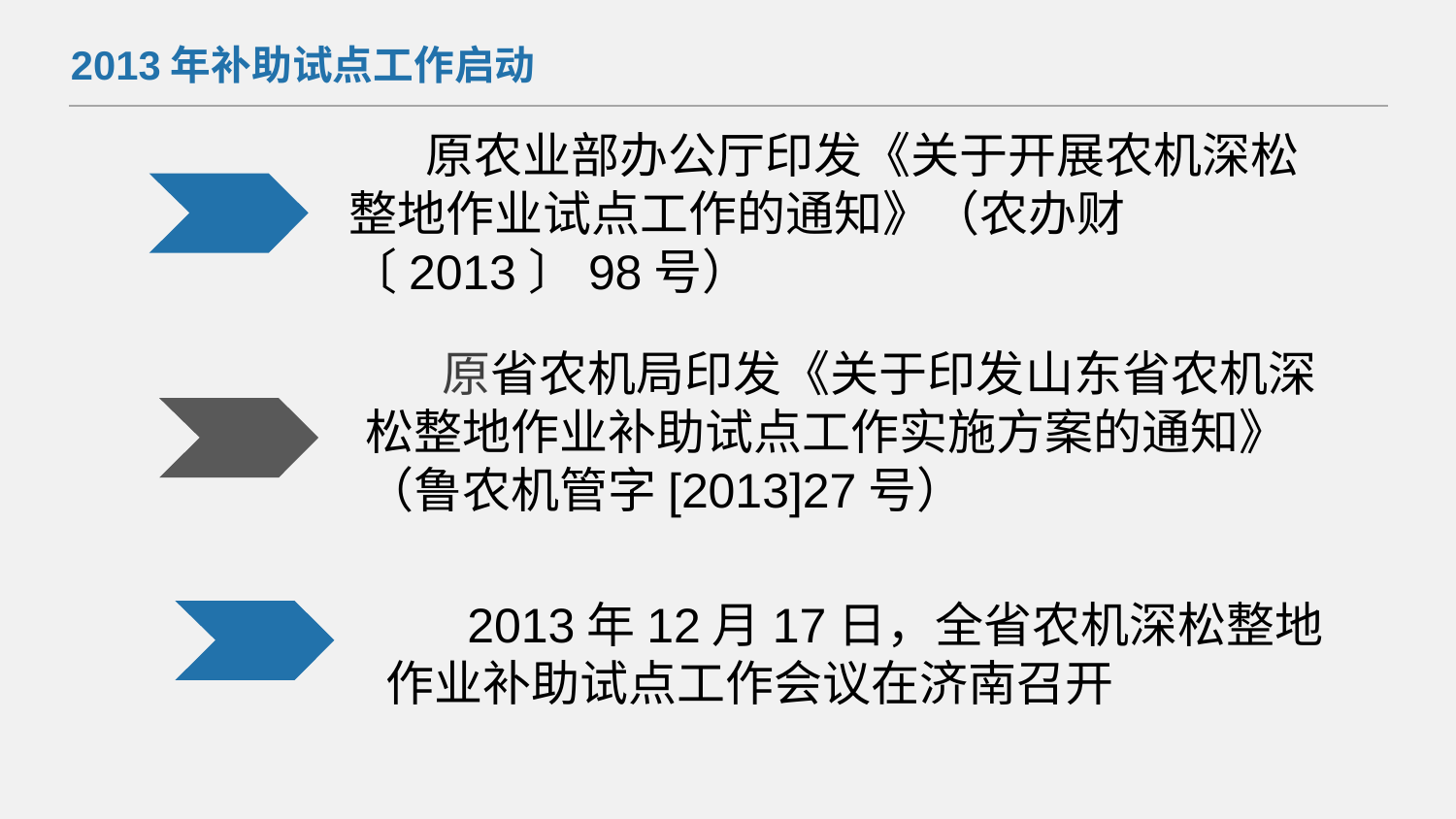

2013年补助试点工作启动
      原农业部办公厅印发《关于开展农机深松整地作业试点工作的通知》（农办财〔2013〕98号）

      原省农机局印发《关于印发山东省农机深松整地作业补助试点工作实施方案的通知》（鲁农机管字[2013]27号）

      2013年12月17日，全省农机深松整地作业补助试点工作会议在济南召开